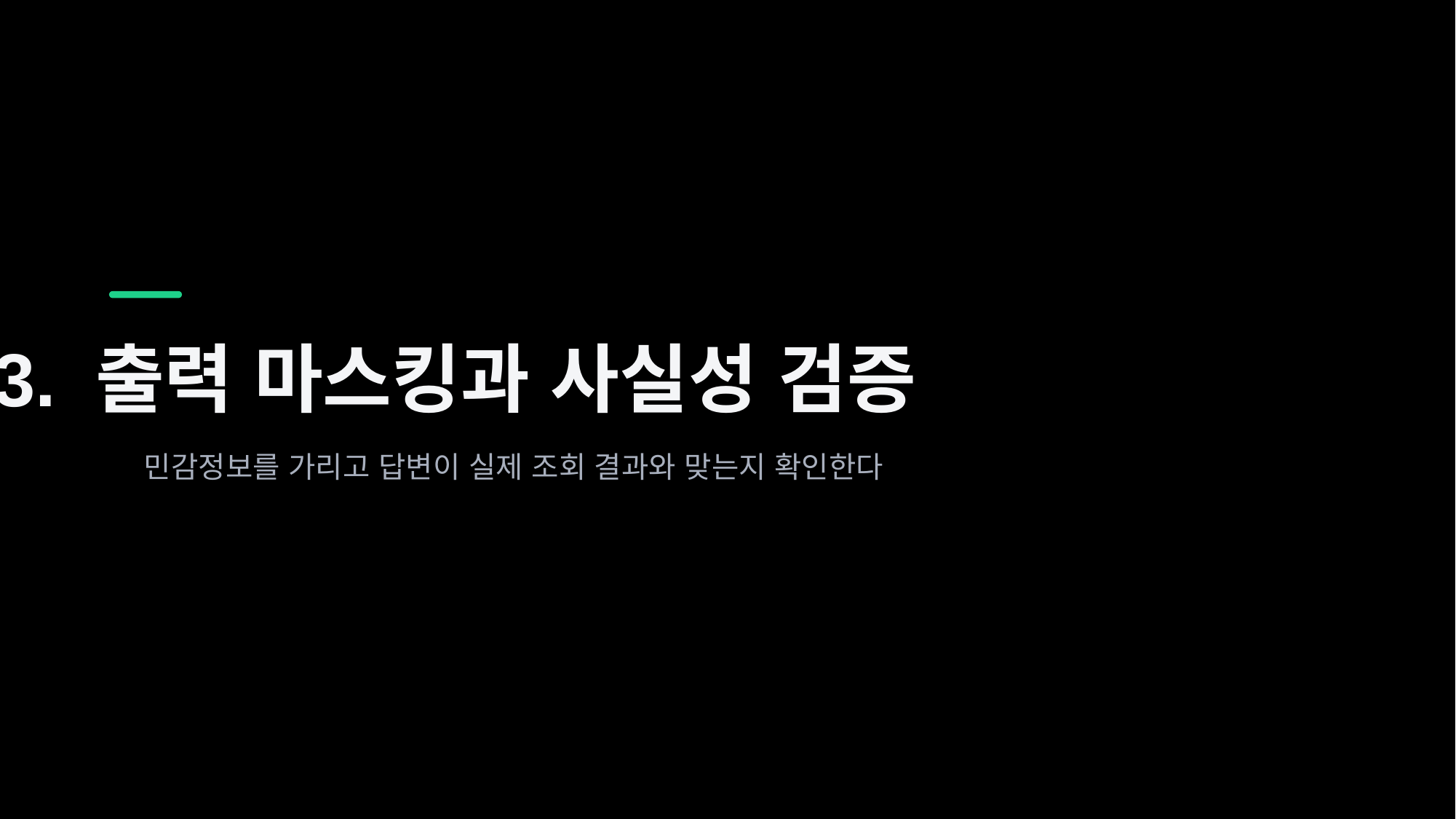

3. 출력 마스킹과 사실성 검증
민감정보를 가리고 답변이 실제 조회 결과와 맞는지 확인한다